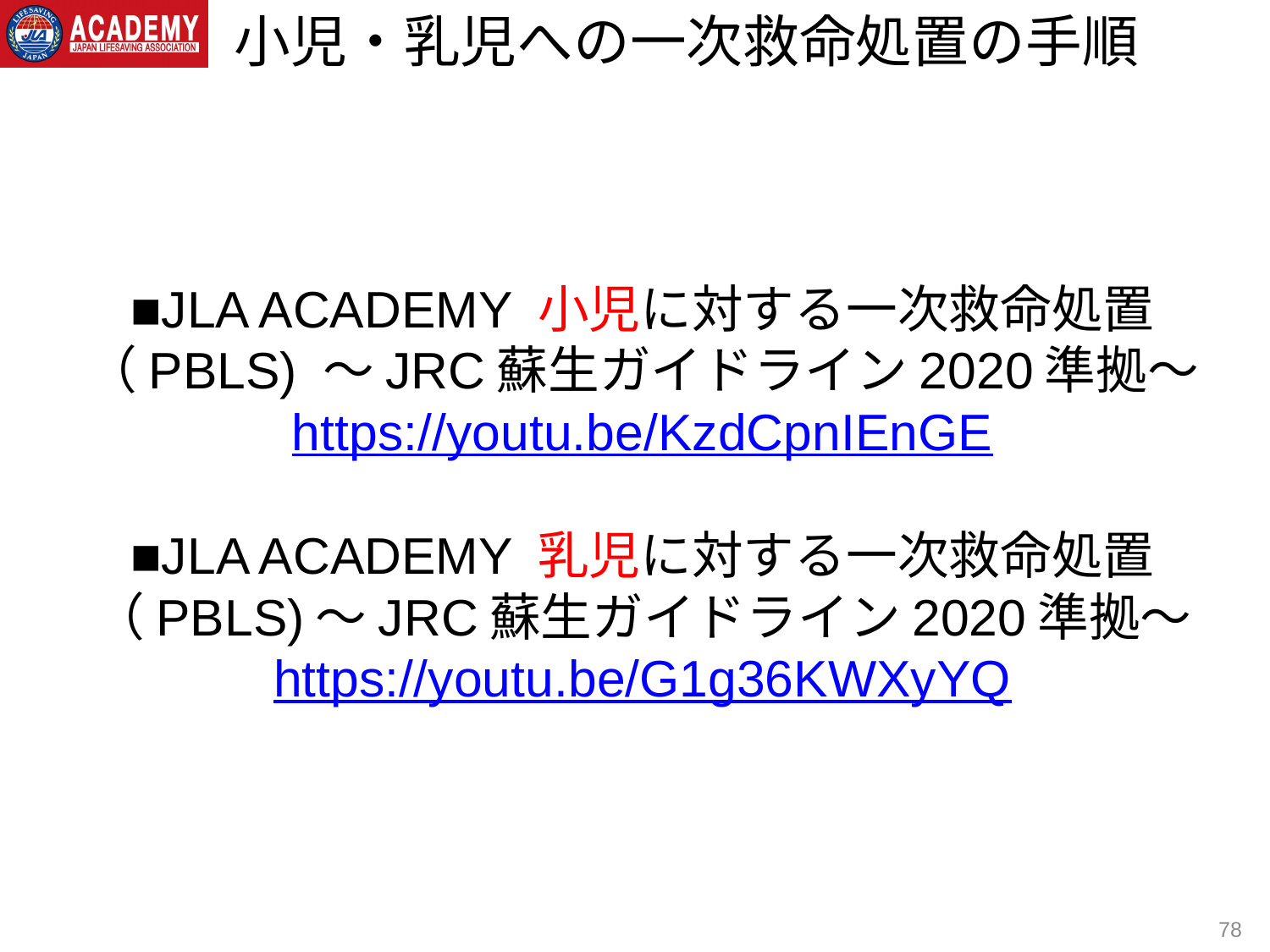

小児・乳児への一次救命処置の手順
■JLA ACADEMY 小児に対する一次救命処置（PBLS) ～JRC蘇生ガイドライン2020準拠～
https://youtu.be/KzdCpnIEnGE
■JLA ACADEMY 乳児に対する一次救命処置（PBLS)～JRC蘇生ガイドライン2020準拠～
https://youtu.be/G1g36KWXyYQ
78